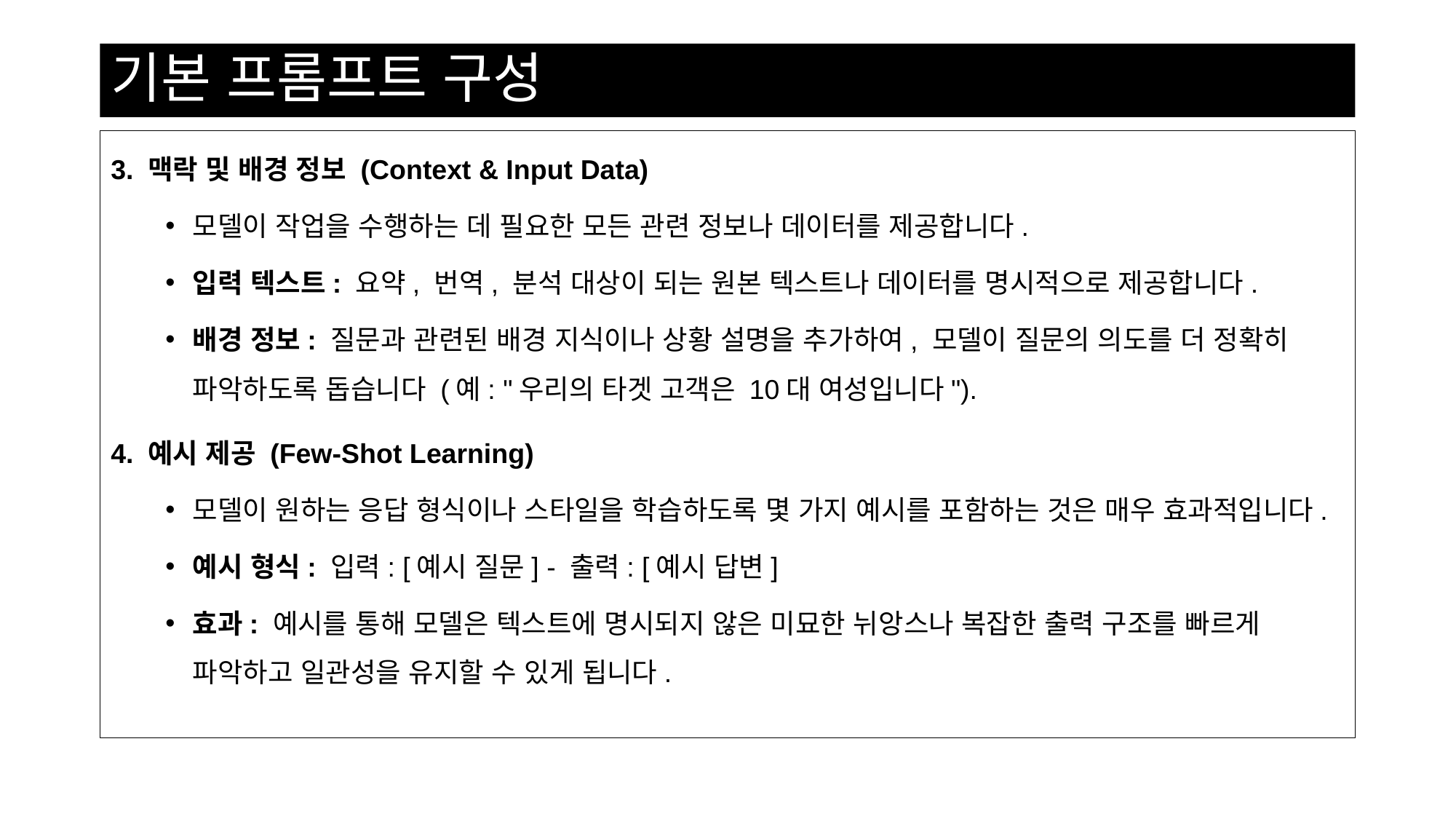

# 기본 프롬프트 구성
3. 맥락 및 배경 정보 (Context & Input Data)
모델이 작업을 수행하는 데 필요한 모든 관련 정보나 데이터를 제공합니다.
입력 텍스트: 요약, 번역, 분석 대상이 되는 원본 텍스트나 데이터를 명시적으로 제공합니다.
배경 정보: 질문과 관련된 배경 지식이나 상황 설명을 추가하여, 모델이 질문의 의도를 더 정확히 파악하도록 돕습니다 (예: "우리의 타겟 고객은 10대 여성입니다").
4. 예시 제공 (Few-Shot Learning)
모델이 원하는 응답 형식이나 스타일을 학습하도록 몇 가지 예시를 포함하는 것은 매우 효과적입니다.
예시 형식: 입력: [예시 질문] - 출력: [예시 답변]
효과: 예시를 통해 모델은 텍스트에 명시되지 않은 미묘한 뉘앙스나 복잡한 출력 구조를 빠르게 파악하고 일관성을 유지할 수 있게 됩니다.